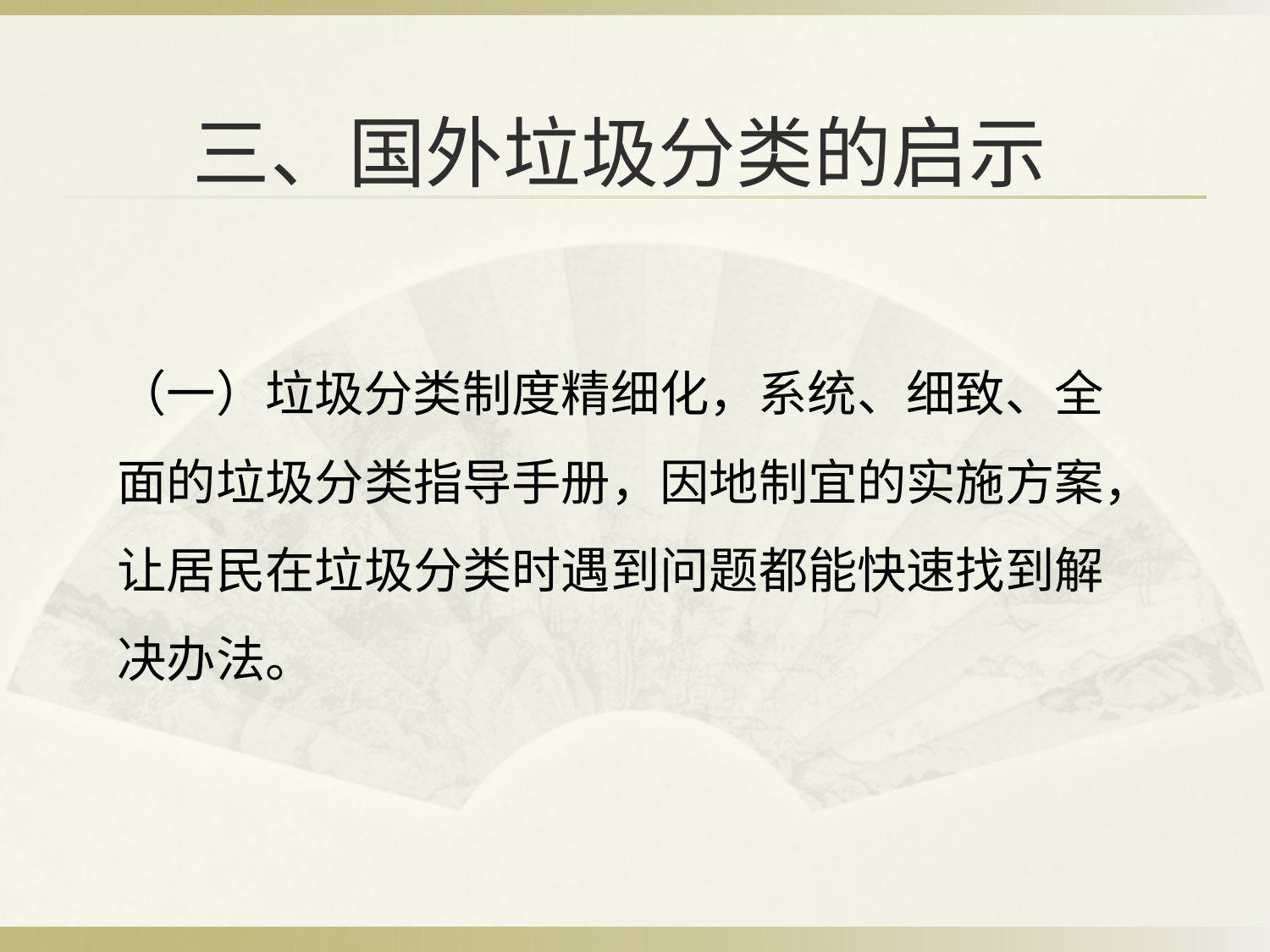

# 三、国外垃圾分类的启示
（一）垃圾分类制度精细化，系统、细致、全面的垃圾分类指导手册，因地制宜的实施方案，让居民在垃圾分类时遇到问题都能快速找到解决办法。